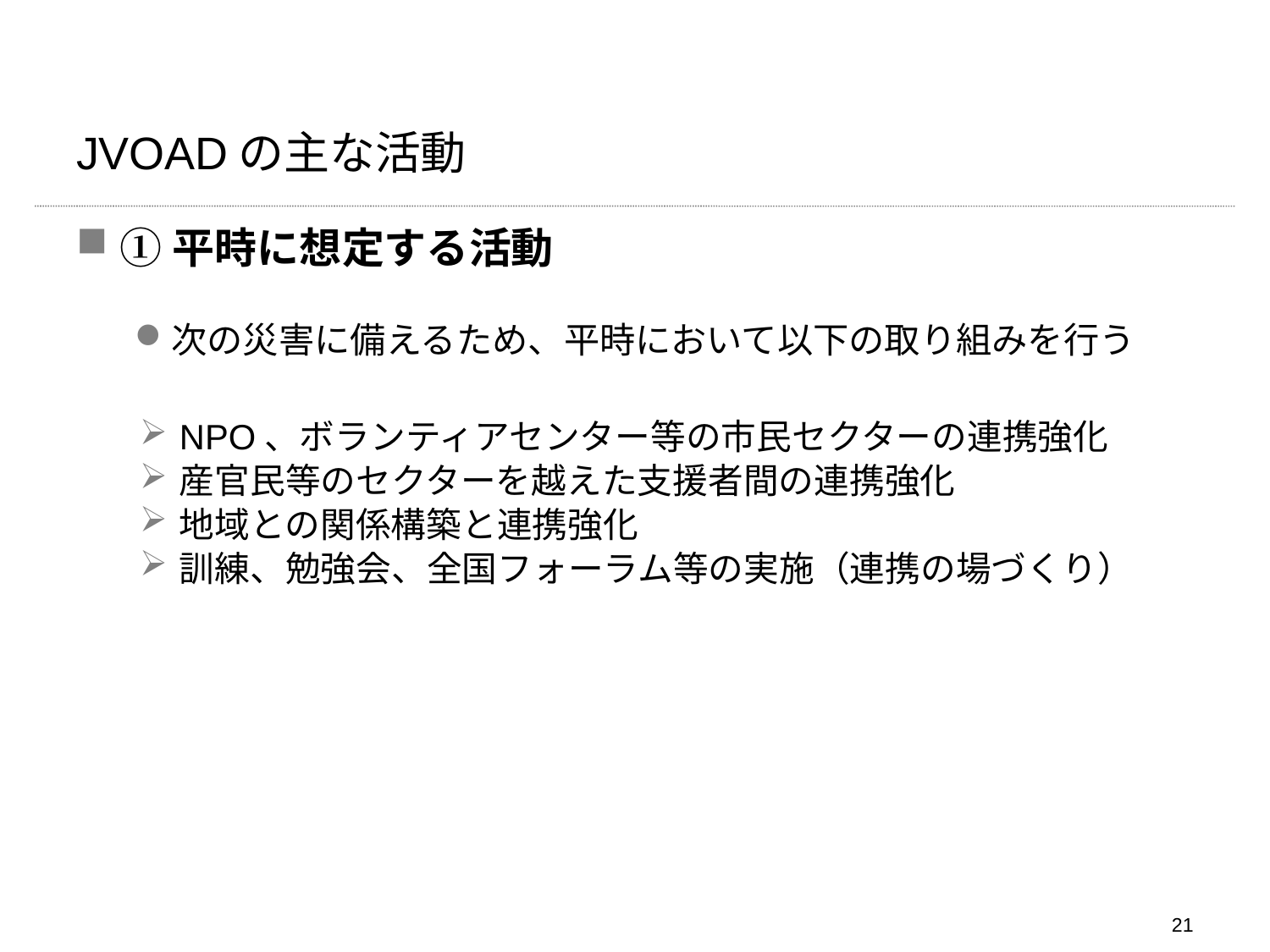

# JVOADの主な活動
①平時に想定する活動

次の災害に備えるため、平時において以下の取り組みを行う

NPO、ボランティアセンター等の市民セクターの連携強化
産官民等のセクターを越えた支援者間の連携強化
地域との関係構築と連携強化
訓練、勉強会、全国フォーラム等の実施（連携の場づくり）

21